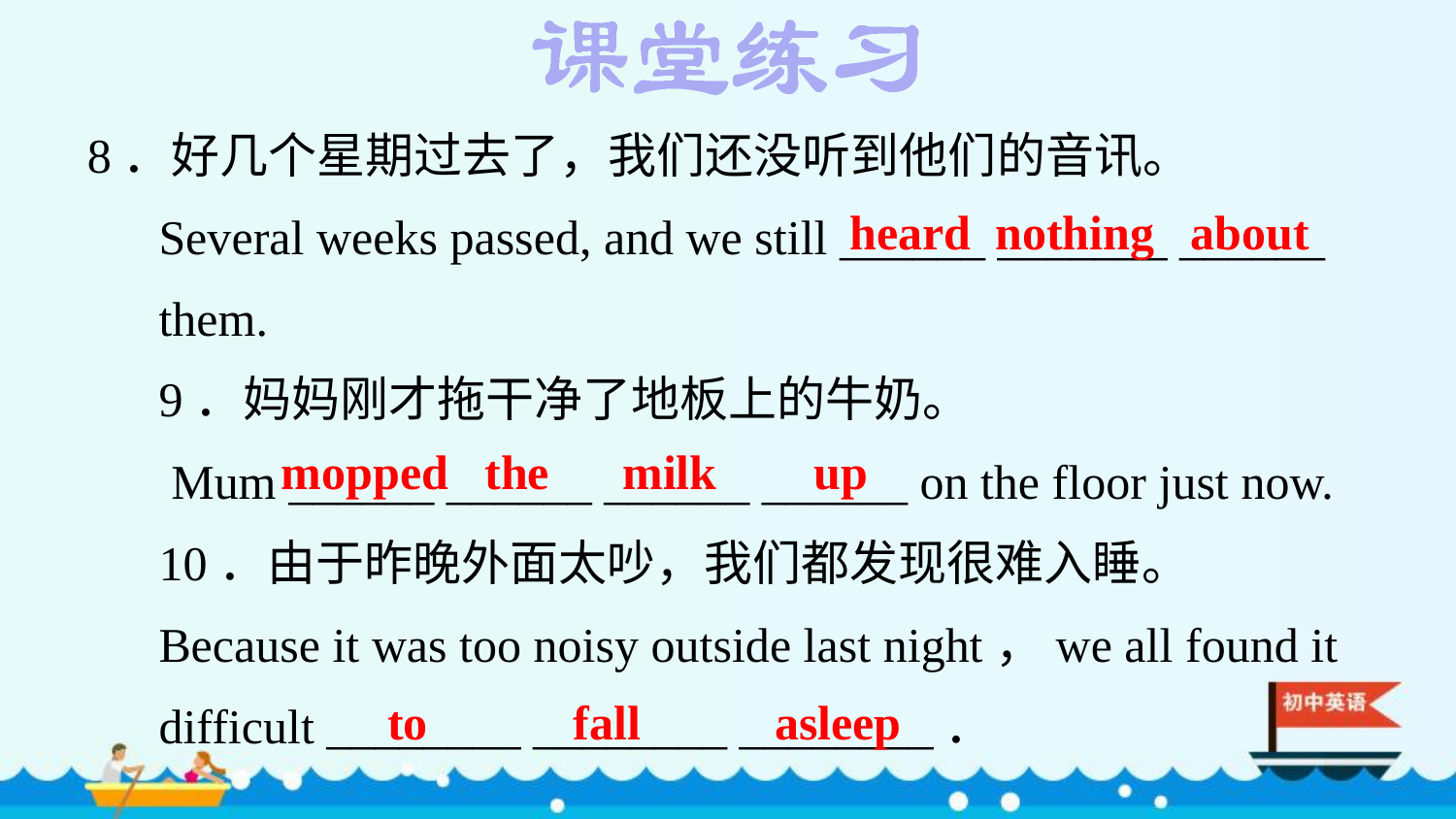

8．好几个星期过去了，我们还没听到他们的音讯。
Several weeks passed, and we still ______ _______ ______ them.
9．妈妈刚才拖干净了地板上的牛奶。
 Mum ______ ______ ______ ______ on the floor just now.
10．由于昨晚外面太吵，我们都发现很难入睡。
Because it was too noisy outside last night，we all found it difficult ________ ________ ________．
heard  nothing   about
mopped   the      milk        up
to            fall           asleep